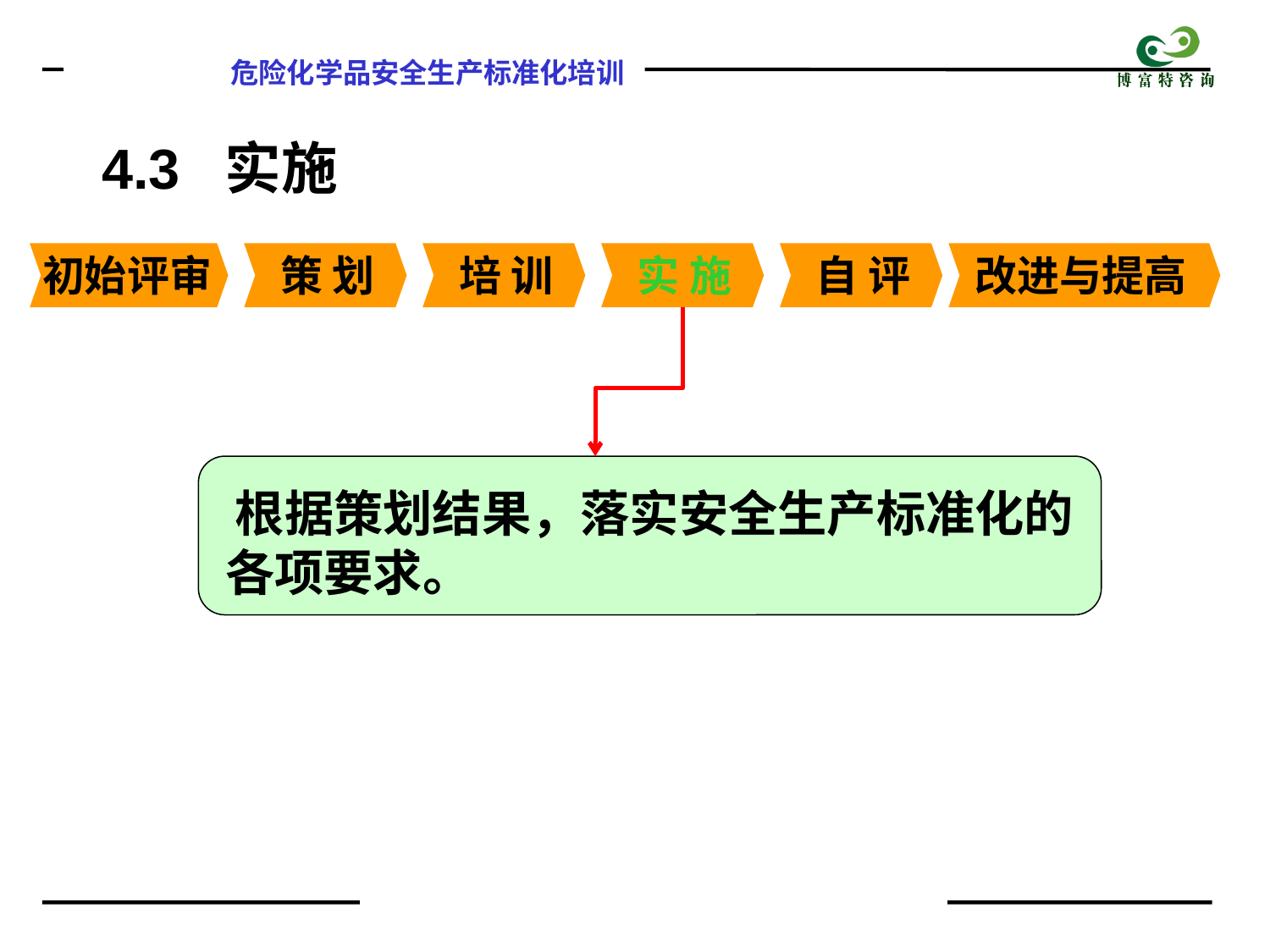

4.3  实施

初始评审

策 划

培 训

实 施

自 评

改进与提高

  根据策划结果，落实安全生产标准化的各项要求。